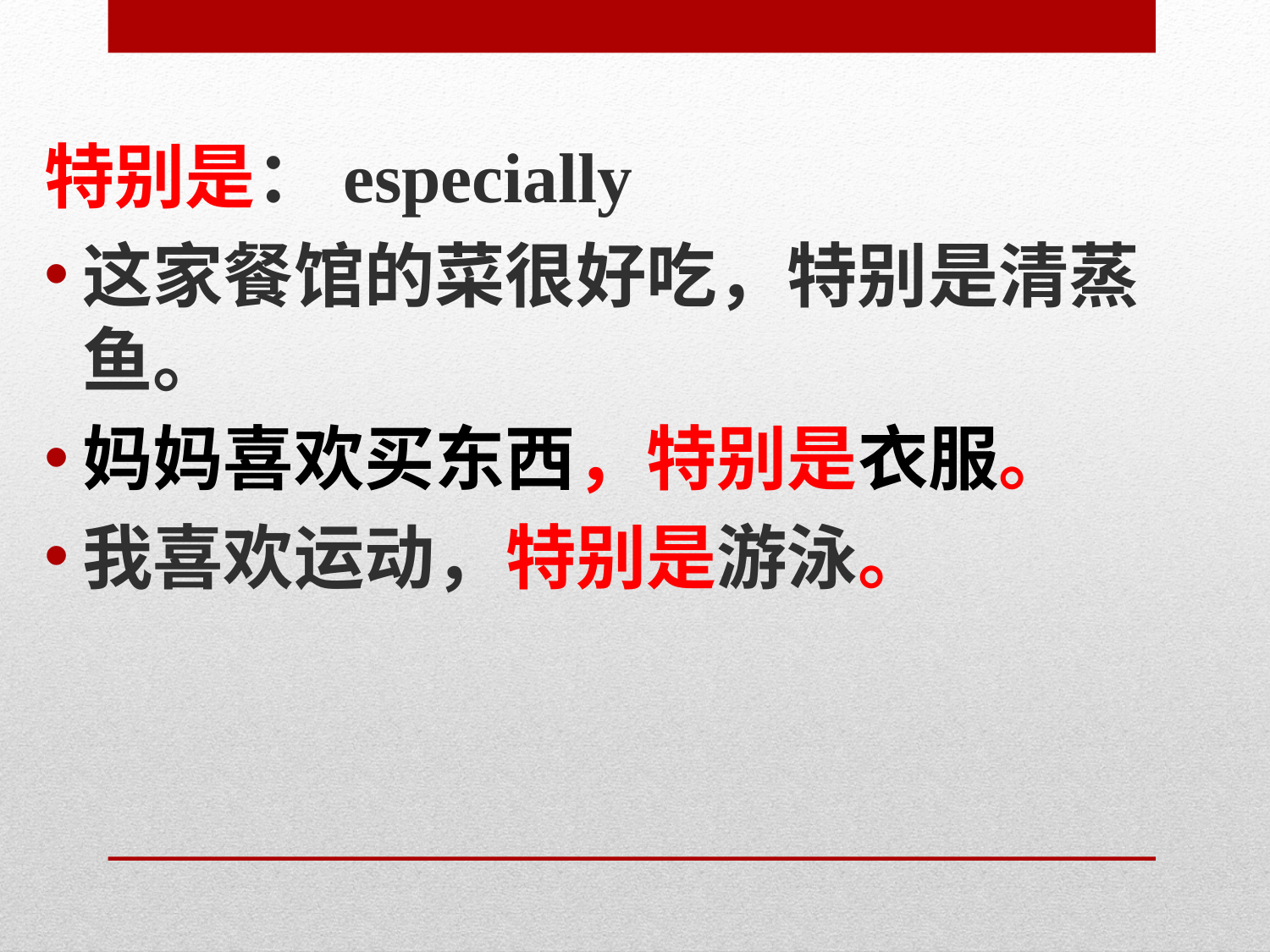

特别是：especially
这家餐馆的菜很好吃，特别是清蒸鱼。
妈妈喜欢买东西，特别是衣服。
我喜欢运动，特别是游泳。